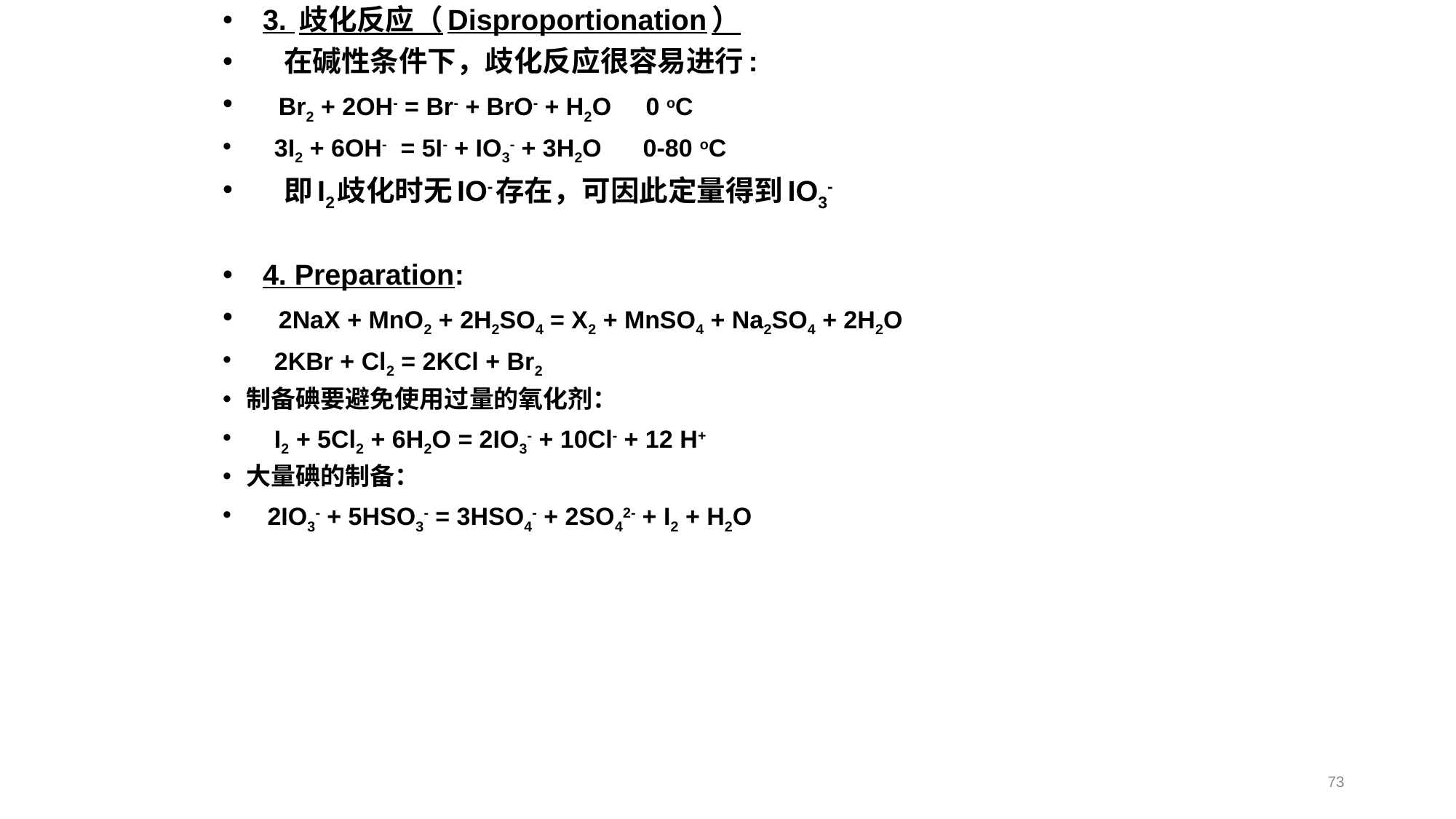

3. 歧化反应（Disproportionation）
     在碱性条件下，歧化反应很容易进行:
    Br2 + 2OH- = Br- + BrO- + H2O     0 oC
    3I2 + 6OH-  = 5I- + IO3- + 3H2O      0-80 oC
     即I2歧化时无IO-存在，可因此定量得到IO3-

  4. Preparation:
    2NaX + MnO2 + 2H2SO4 = X2 + MnSO4 + Na2SO4 + 2H2O
    2KBr + Cl2 = 2KCl + Br2
制备碘要避免使用过量的氧化剂：
    I2 + 5Cl2 + 6H2O = 2IO3- + 10Cl- + 12 H+
大量碘的制备：
   2IO3- + 5HSO3- = 3HSO4- + 2SO42- + I2 + H2O
73